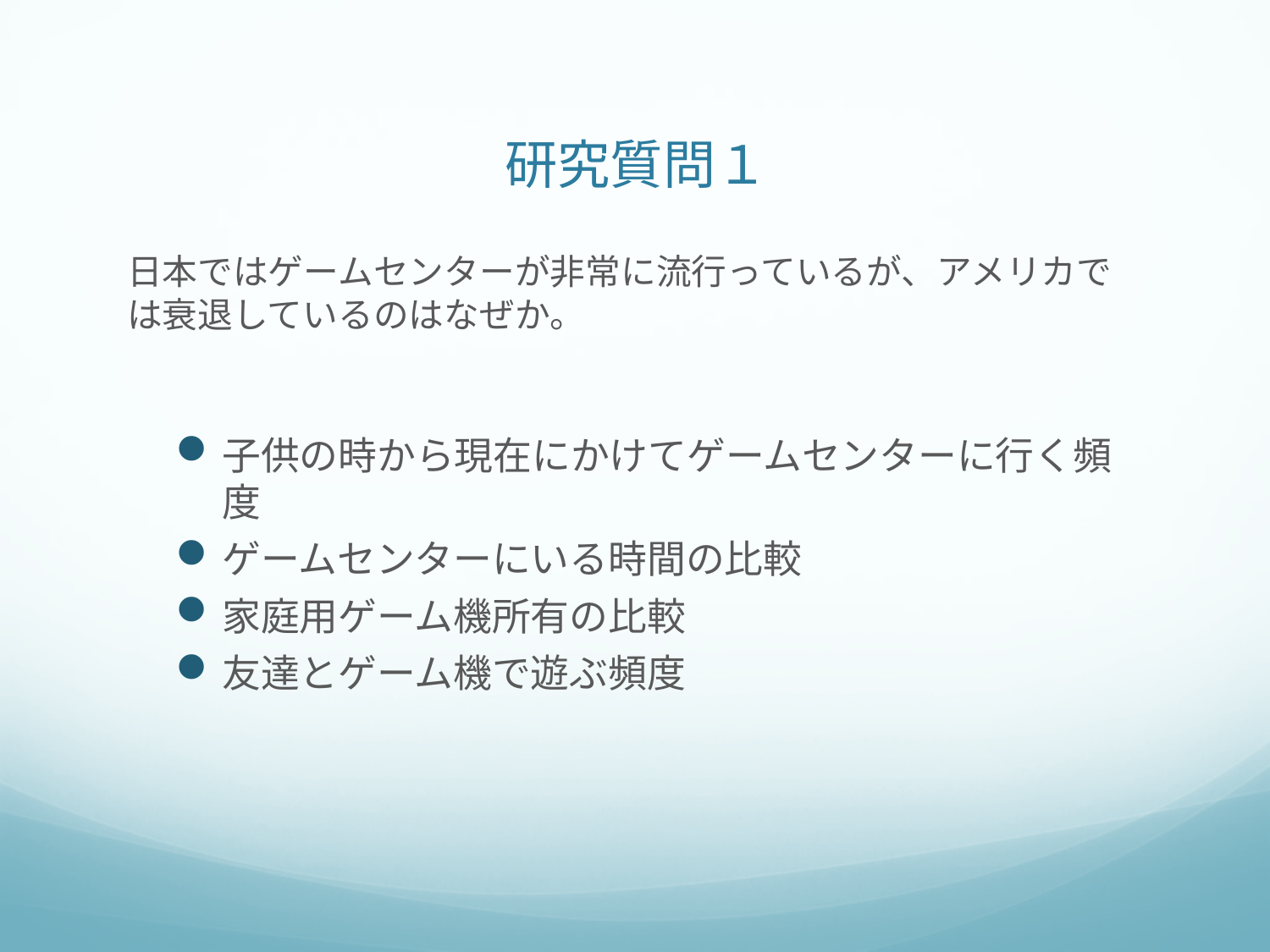

# 研究質問１
日本ではゲームセンターが非常に流行っているが、アメリカでは衰退しているのはなぜか。

子供の時から現在にかけてゲームセンターに行く頻度
ゲームセンターにいる時間の比較
家庭用ゲーム機所有の比較
友達とゲーム機で遊ぶ頻度